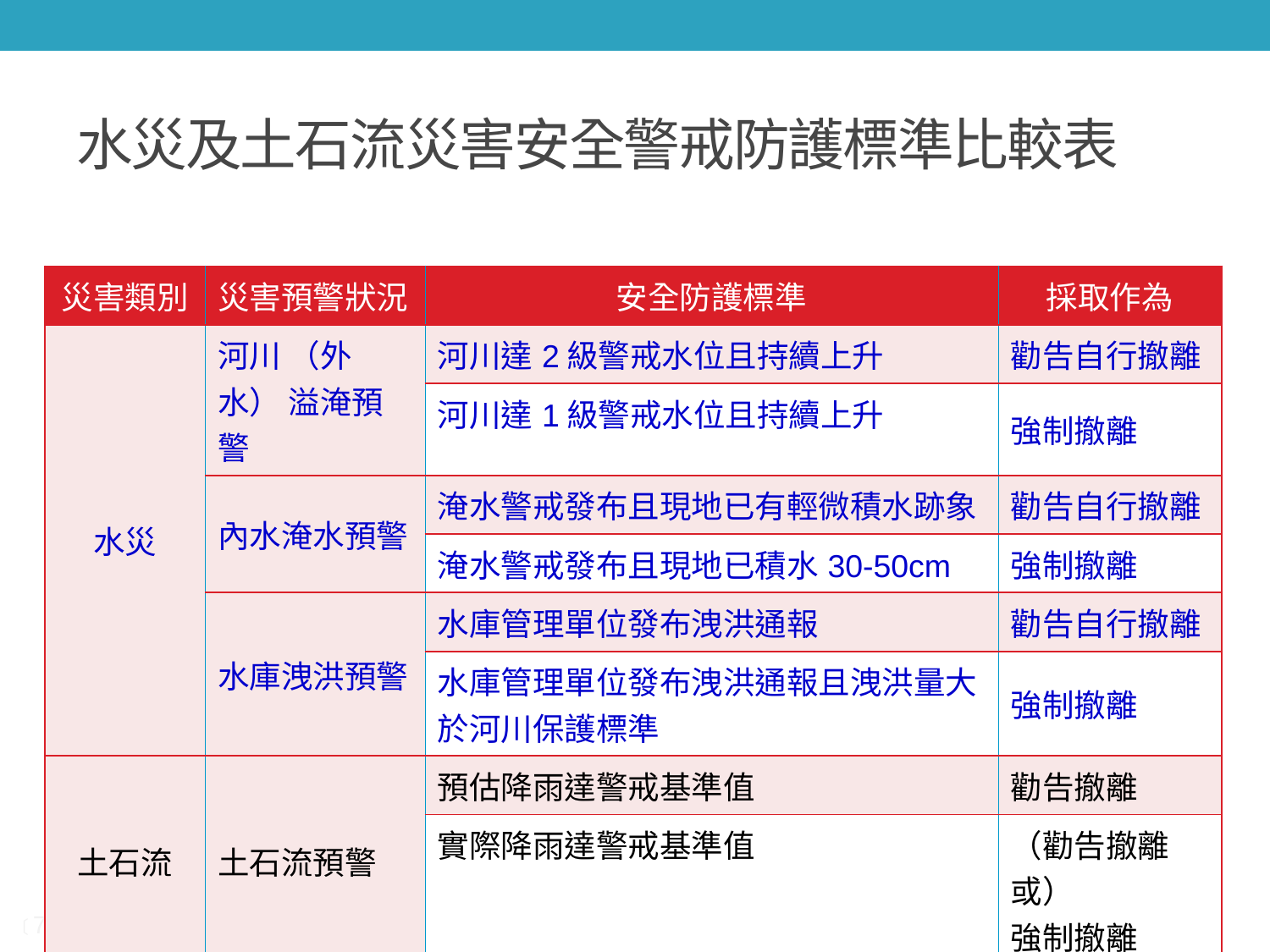

# 水災及土石流災害安全警戒防護標準比較表
| 災害類別 | 災害預警狀況 | 安全防護標準 | 採取作為 |
| --- | --- | --- | --- |
| 水災 | 河川 （外水） 溢淹預警 | 河川達2級警戒水位且持續上升 | 勸告自行撤離 |
|  |  | 河川達1級警戒水位且持續上升 | 強制撤離 |
|  | 內水淹水預警 | 淹水警戒發布且現地已有輕微積水跡象 | 勸告自行撤離 |
|  |  | 淹水警戒發布且現地已積水30-50cm | 強制撤離 |
|  | 水庫洩洪預警 | 水庫管理單位發布洩洪通報 | 勸告自行撤離 |
|  |  | 水庫管理單位發布洩洪通報且洩洪量大 於河川保護標準 | 強制撤離 |
| 土石流 | 土石流預警 | 預估降雨達警戒基準值 | 勸告撤離 |
|  |  | 實際降雨達警戒基準值 | （勸告撤離或） 強制撤離 |